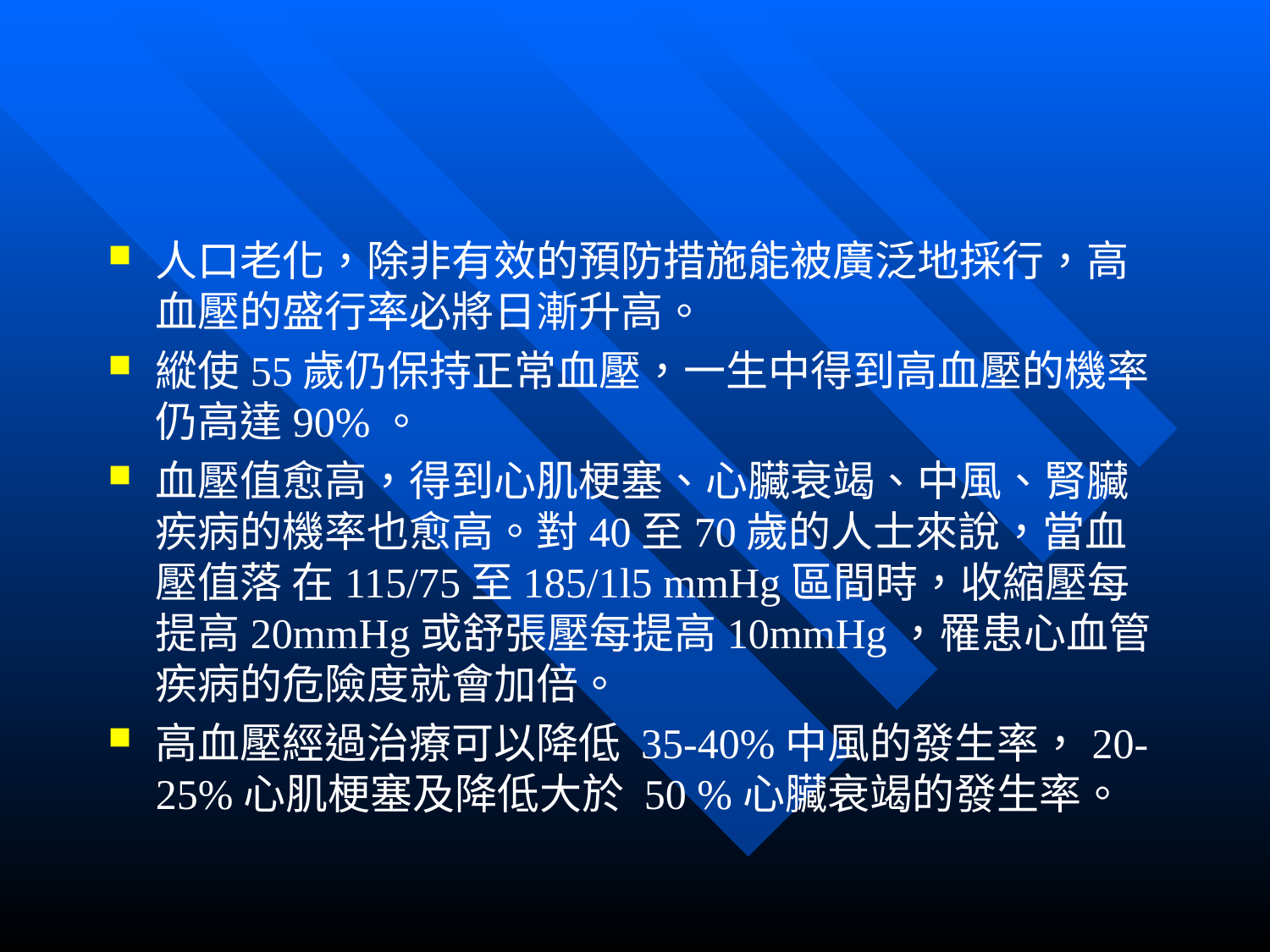

#
人口老化，除非有效的預防措施能被廣泛地採行，高血壓的盛行率必將日漸升高。
縱使55歲仍保持正常血壓，一生中得到高血壓的機率仍高達90%。
血壓值愈高，得到心肌梗塞、心臟衰竭、中風、腎臟疾病的機率也愈高。對40至70歲的人士來說，當血壓值落 在115/75至185/1l5 mmHg區間時，收縮壓每提高20mmHg或舒張壓每提高10mmHg，罹患心血管疾病的危險度就會加倍。
高血壓經過治療可以降低 35-40%中風的發生率，20-25%心肌梗塞及降低大於 50 %心臟衰竭的發生率。